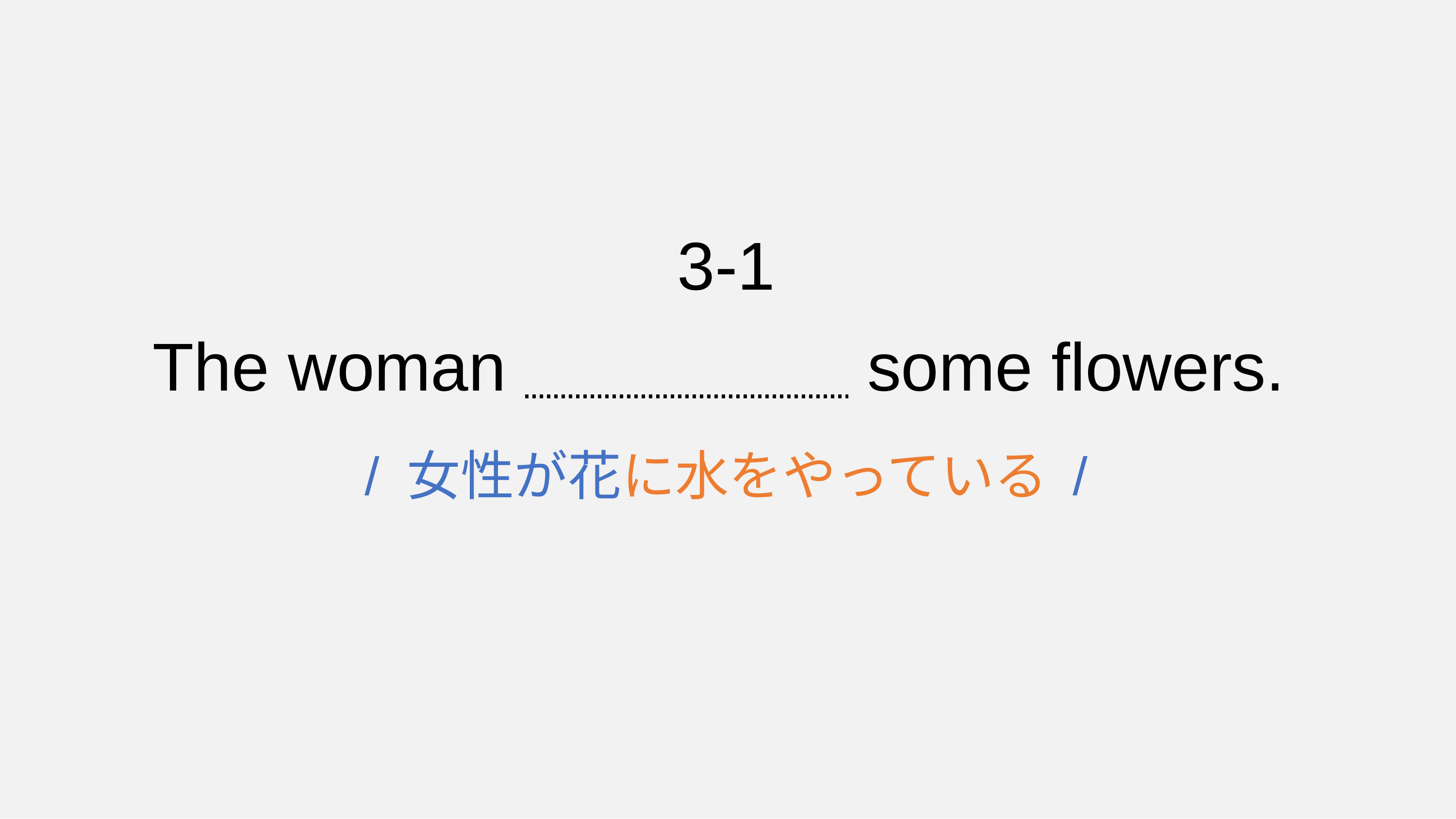

# 3-1 The woman is watering some flowers. / 女性が花に水をやっている /